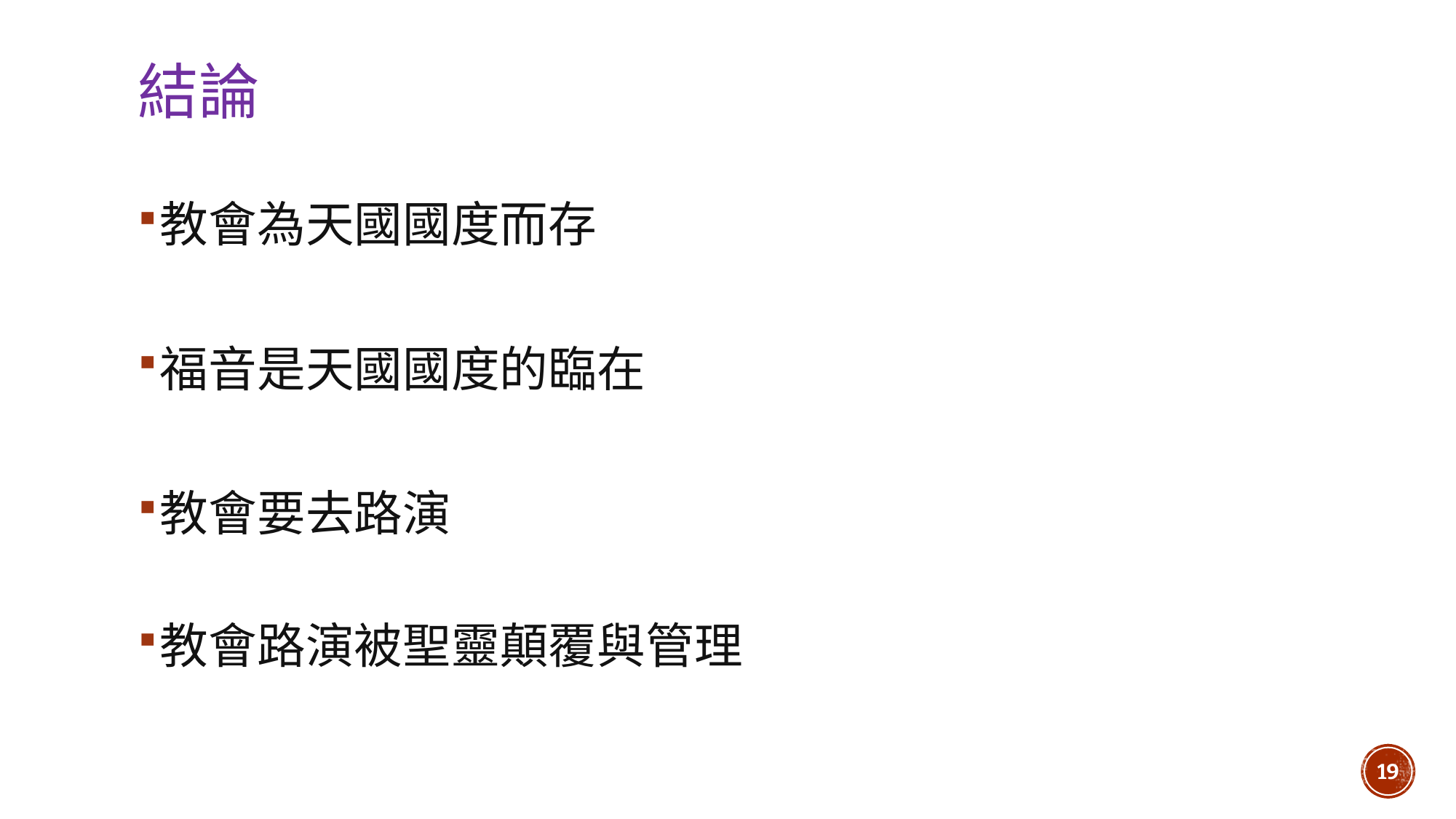

結論

教會為天國國度而存

福音是天國國度的臨在

教會要去路演

教會路演被聖靈顛覆與管理

19